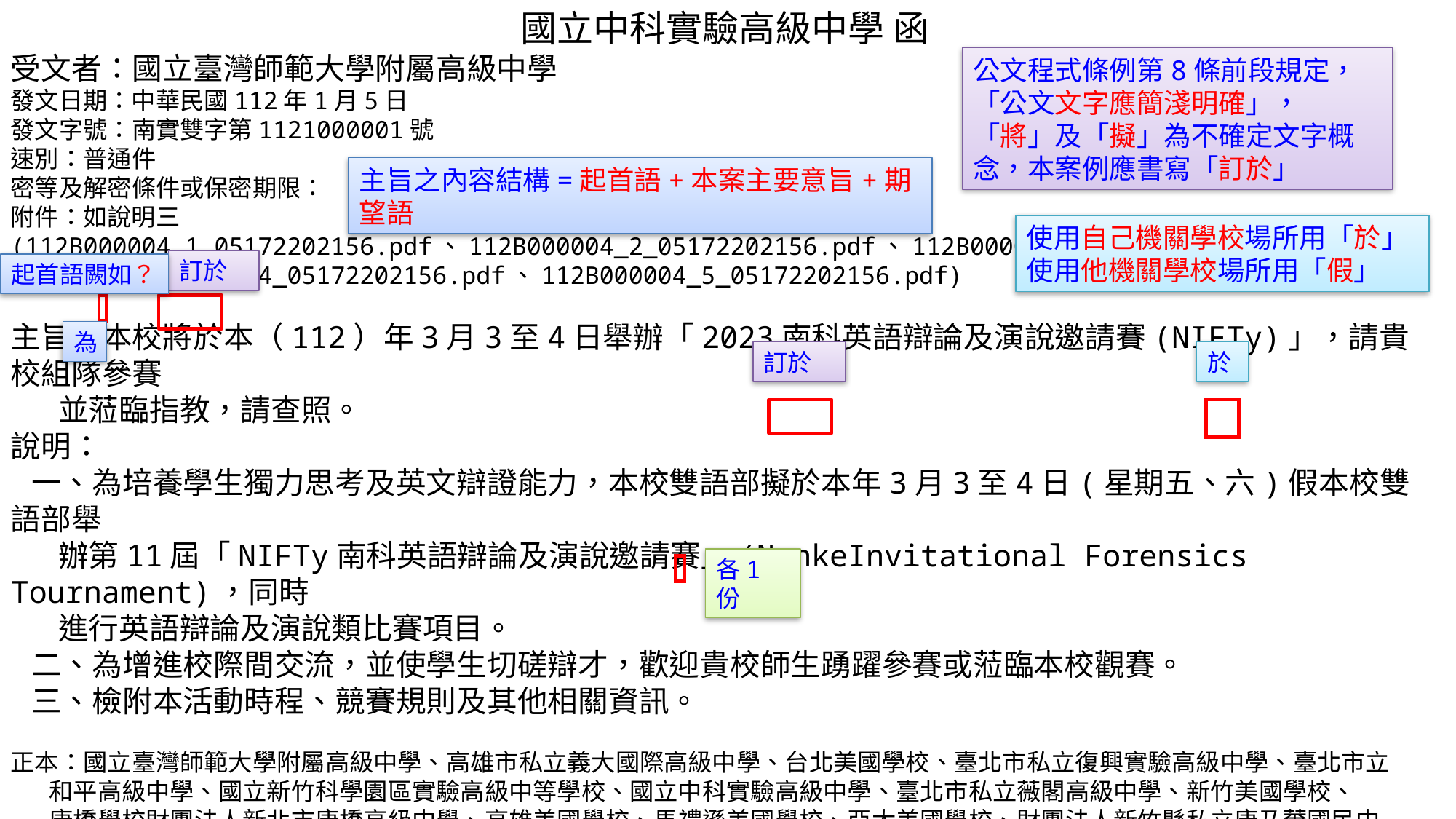

國立中科實驗高級中學 函
受文者：國立臺灣師範大學附屬高級中學
發文日期：中華民國112年1月5日
發文字號：南實雙字第1121000001號
速別：普通件
密等及解密條件或保密期限：
附件：如說明三 (112B000004_1_05172202156.pdf、112B000004_2_05172202156.pdf、112B000004_3_05172202156.pdf、
      112B000004_4_05172202156.pdf、112B000004_5_05172202156.pdf)

主旨：本校將於本（112）年3月3至4日舉辦「2023南科英語辯論及演說邀請賽(NIFTy)」，請貴校組隊參賽
      並蒞臨指教，請查照。
說明：
  一、為培養學生獨力思考及英文辯證能力，本校雙語部擬於本年3月3至4日(星期五、六)假本校雙語部舉
      辦第11屆「NIFTy南科英語辯論及演說邀請賽」(NankeInvitational Forensics Tournament)，同時
      進行英語辯論及演說類比賽項目。
  二、為增進校際間交流，並使學生切磋辯才，歡迎貴校師生踴躍參賽或蒞臨本校觀賽。
  三、檢附本活動時程、競賽規則及其他相關資訊。

正本：國立臺灣師範大學附屬高級中學、高雄市私立義大國際高級中學、台北美國學校、臺北市私立復興實驗高級中學、臺北市立
      和平高級中學、國立新竹科學園區實驗高級中等學校、國立中科實驗高級中學、臺北市私立薇閣高級中學、新竹美國學校、
      康橋學校財團法人新北市康橋高級中學、高雄美國學校、馬禮遜美國學校、亞太美國學校、財團法人新竹縣私立康乃薾國民中
      小學、國立臺南女子高級中學、新北市華美國際美國學校、國立臺南第一高級中學、國立臺南第二高級中學、國立臺南家齊高
      級中等學校
副本：本校雙語部

公文程式條例第8條前段規定，「公文文字應簡淺明確」，「將」及「擬」為不確定文字概念，本案例應書寫「訂於」
主旨之內容結構=起首語+本案主要意旨+期望語
使用自己機關學校場所用「於」使用他機關學校場所用「假」
訂於
起首語闕如？

為
訂於
於

各1份